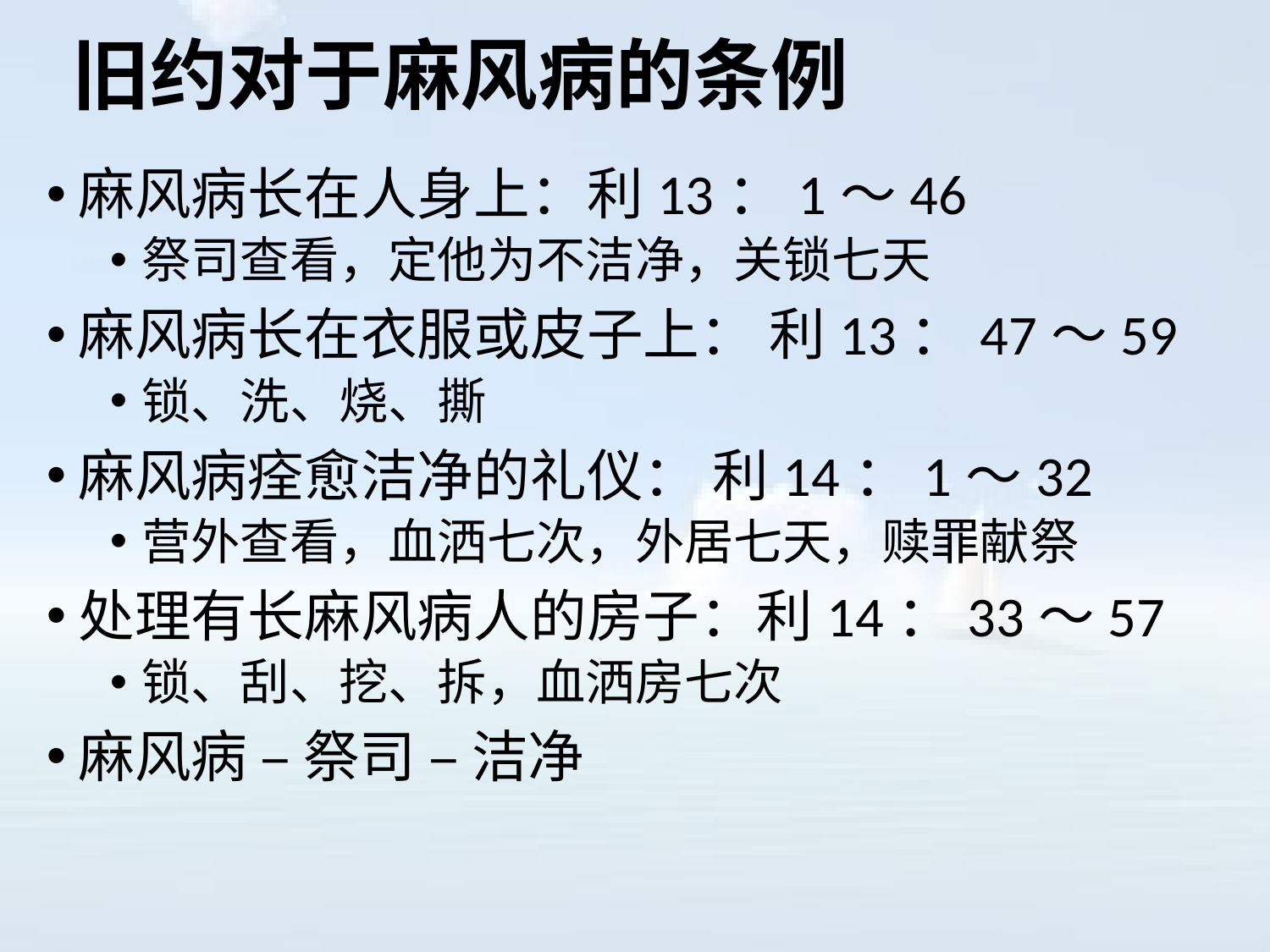

# 旧约对于麻风病的条例
麻风病长在人身上：利13：1～46
祭司查看，定他为不洁净，关锁七天
麻风病长在衣服或皮子上： 利13：47～59
锁、洗、烧、撕
麻风病痊愈洁净的礼仪： 利14：1～32
营外查看，血洒七次，外居七天，赎罪献祭
处理有长麻风病人的房子：利14：33～57
锁、刮、挖、拆，血洒房七次
麻风病 – 祭司 – 洁净